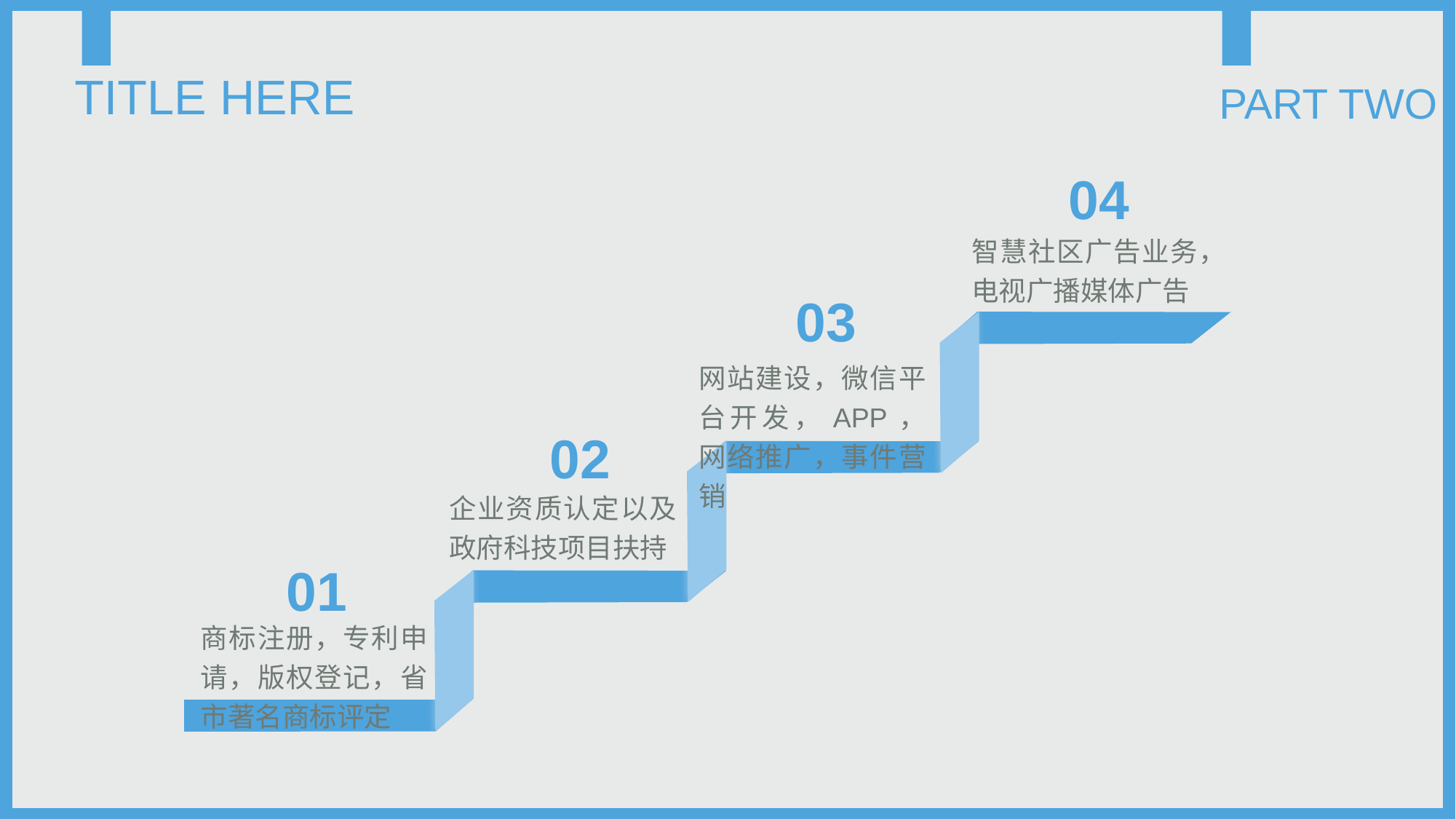

TITLE HERE
PART TWO
04
智慧社区广告业务，电视广播媒体广告
03

网站建设，微信平台开发，APP，网络推广，事件营销
02
企业资质认定以及政府科技项目扶持
01
商标注册，专利申请，版权登记，省市著名商标评定